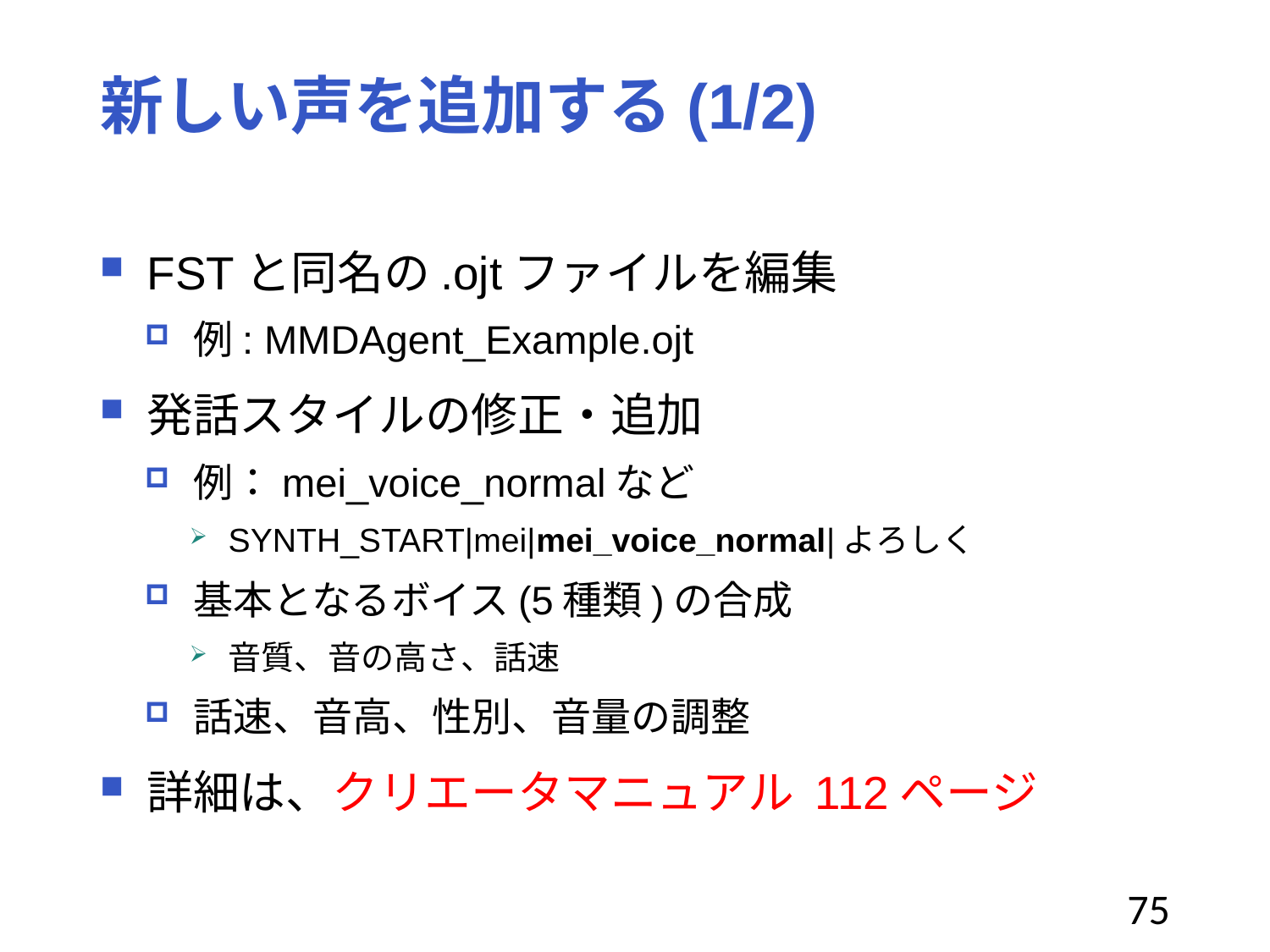

# 新しい声を追加する(1/2)
FSTと同名の.ojtファイルを編集
例: MMDAgent_Example.ojt
発話スタイルの修正・追加
例：mei_voice_normalなど
SYNTH_START|mei|mei_voice_normal|よろしく
基本となるボイス(5種類)の合成
音質、音の高さ、話速
話速、音高、性別、音量の調整
詳細は、クリエータマニュアル 112ページ
75